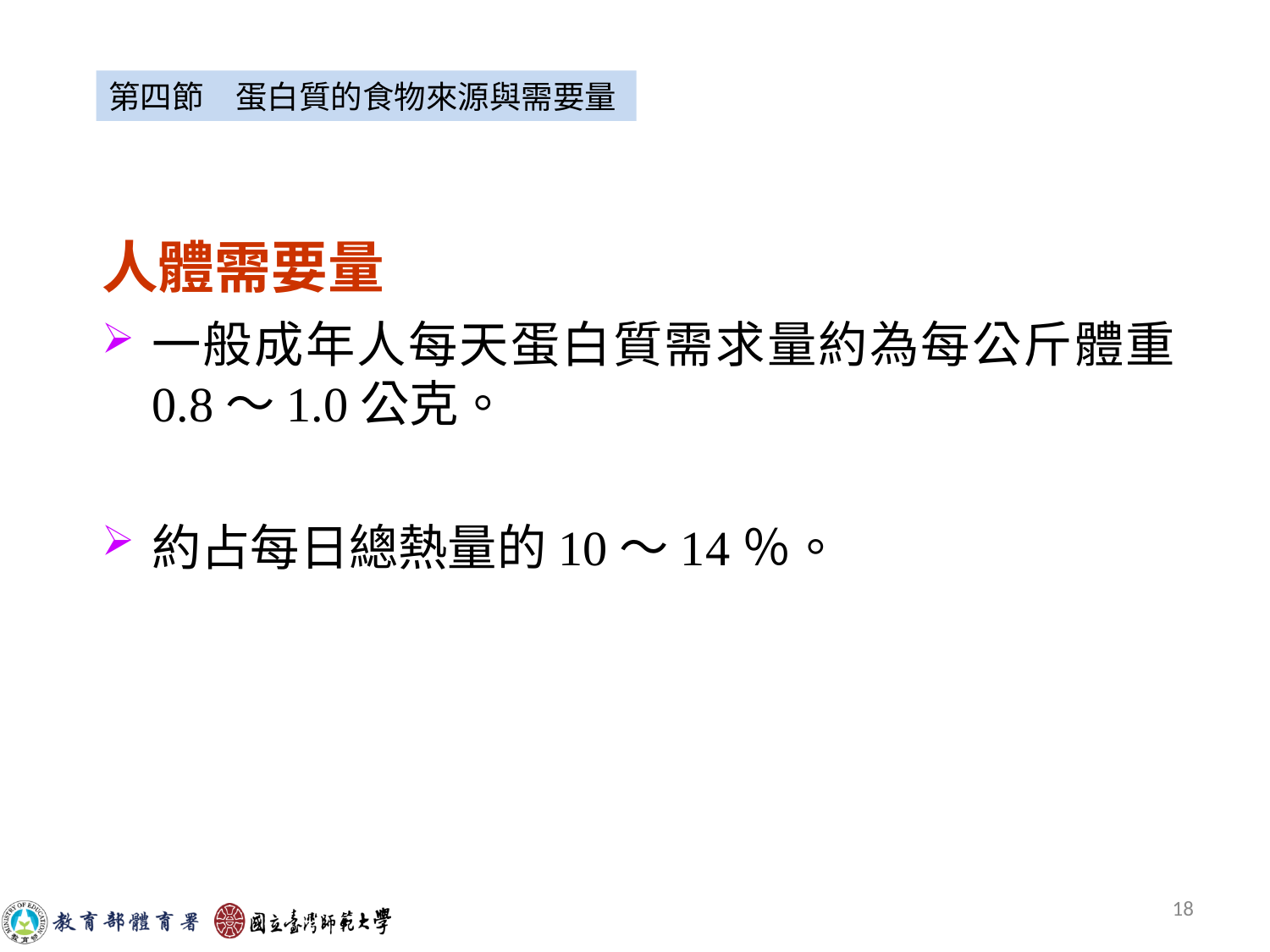

第四節　蛋白質的食物來源與需要量
人體需要量
一般成年人每天蛋白質需求量約為每公斤體重0.8～1.0公克。

約占每日總熱量的10～14％。
18